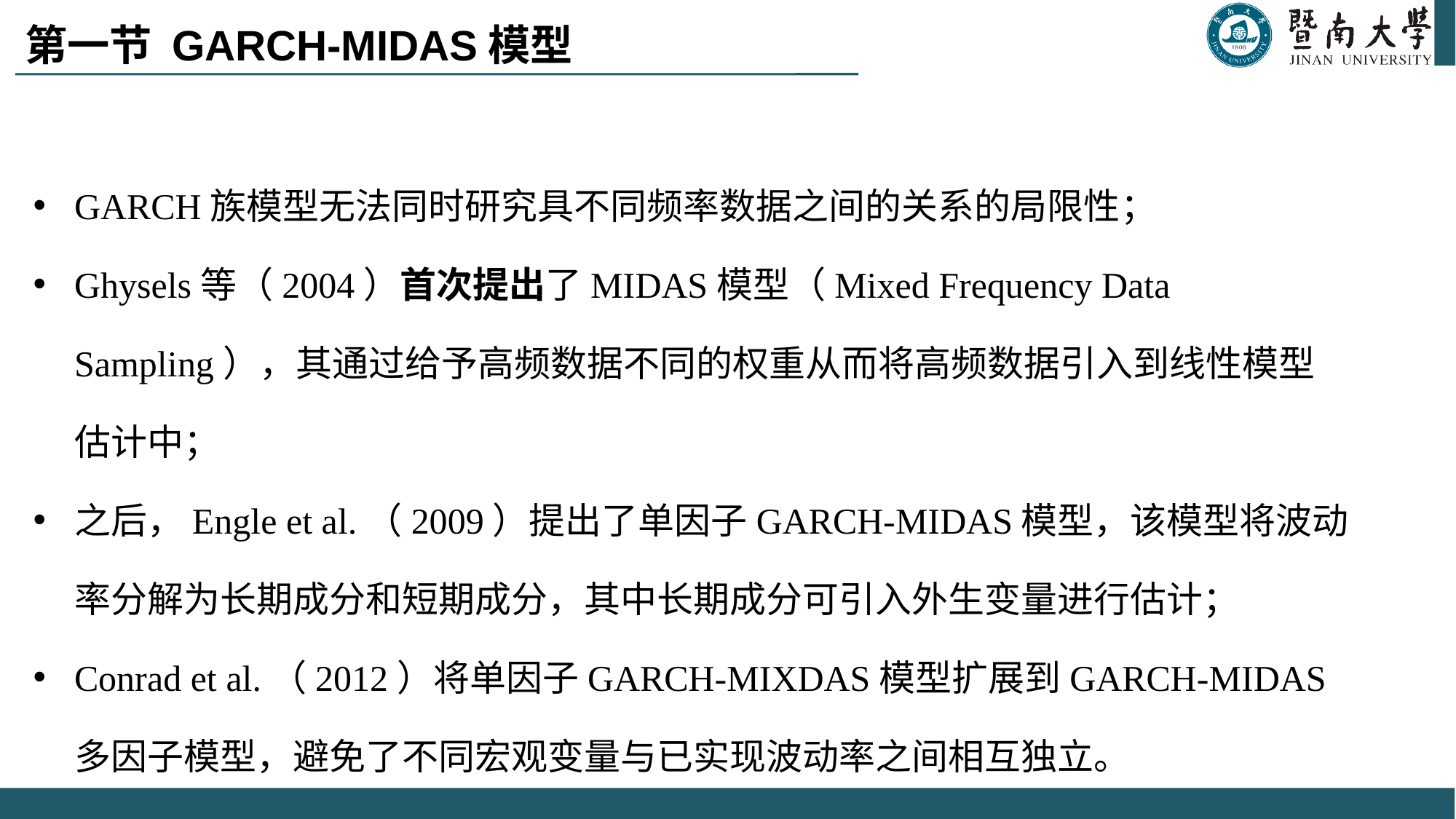

# 第一节 GARCH-MIDAS模型
GARCH族模型无法同时研究具不同频率数据之间的关系的局限性；
Ghysels等（2004）首次提出了MIDAS模型（Mixed Frequency Data Sampling），其通过给予高频数据不同的权重从而将高频数据引入到线性模型估计中；
之后，Engle et al.（2009）提出了单因子GARCH-MIDAS模型，该模型将波动率分解为长期成分和短期成分，其中长期成分可引入外生变量进行估计；
Conrad et al.（2012）将单因子GARCH-MIXDAS模型扩展到GARCH-MIDAS多因子模型，避免了不同宏观变量与已实现波动率之间相互独立。